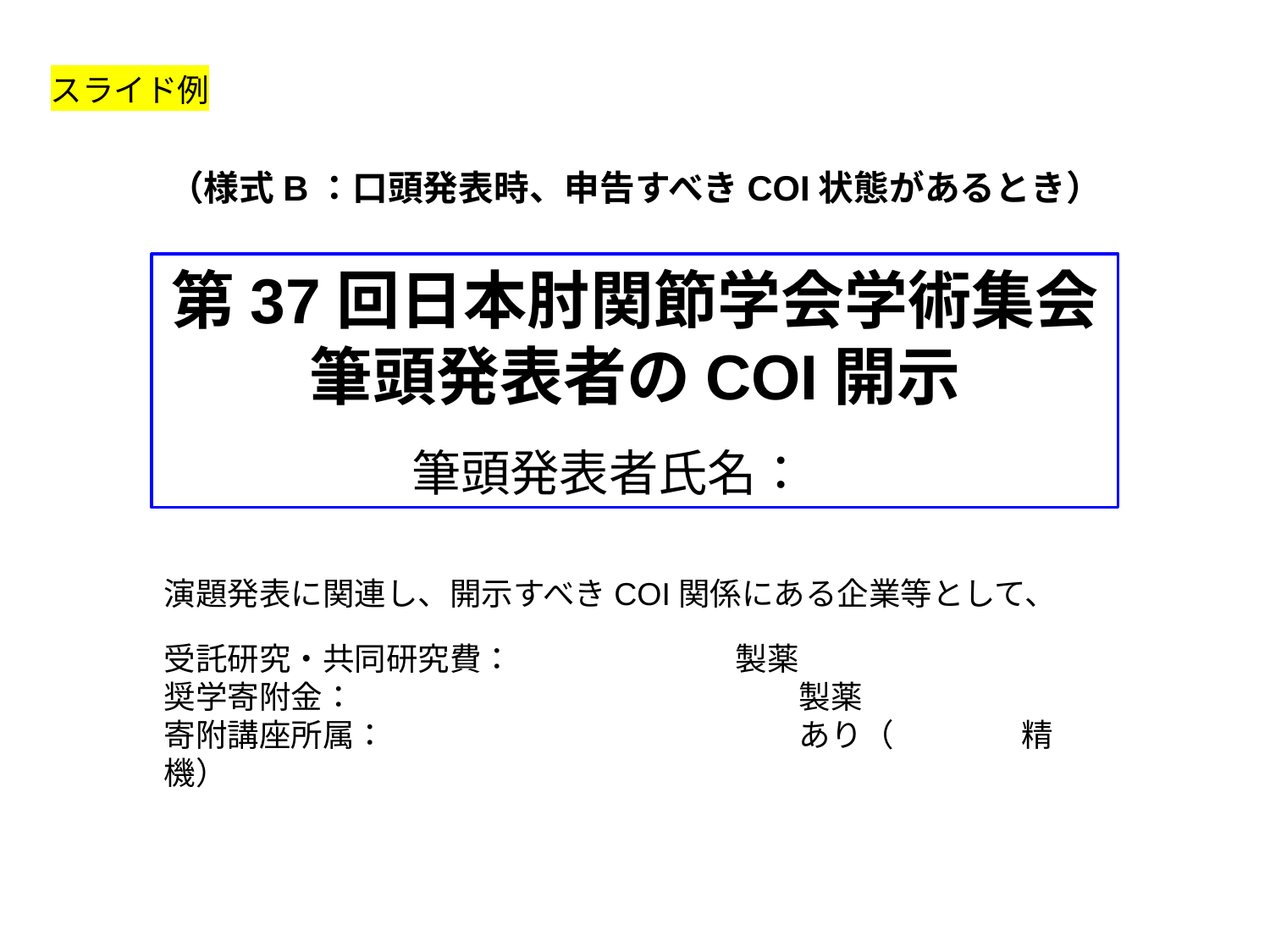

スライド例
（様式B：口頭発表時、申告すべきCOI状態があるとき）

第37回日本肘関節学会学術集会
筆頭発表者のCOI開示

　　　　　　　　　　筆頭発表者氏名：
演題発表に関連し、開示すべきCOI関係にある企業等として、

受託研究・共同研究費：	　　　　　　製薬
奨学寄附金：	　　　　　　　　　　　　製薬
寄附講座所属：　　　　　　　　　　　	あり（　　　　精機）